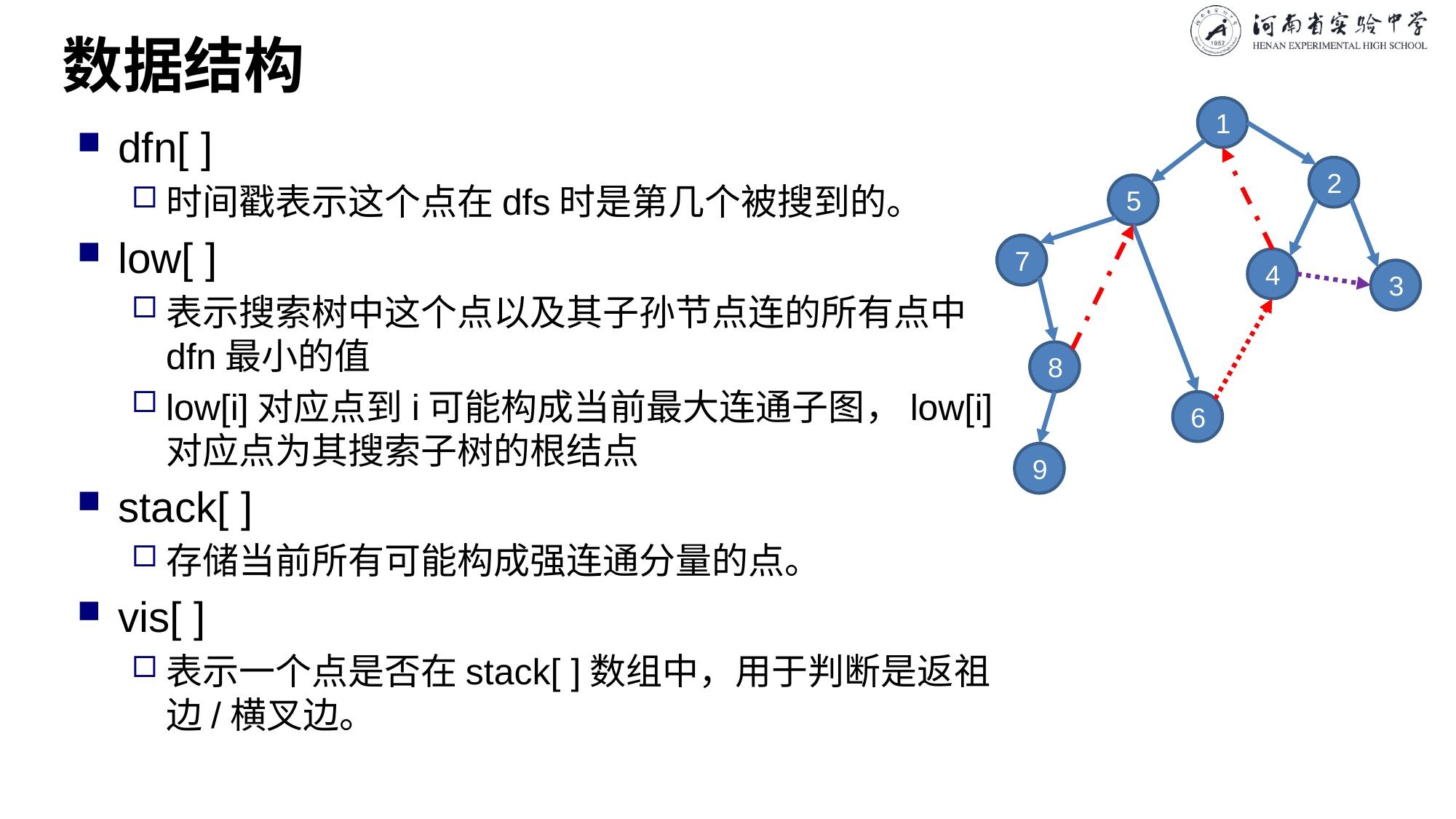

# 数据结构
1
dfn[ ]
时间戳表示这个点在dfs时是第几个被搜到的。
low[ ]
表示搜索树中这个点以及其子孙节点连的所有点中dfn最小的值
low[i]对应点到i可能构成当前最大连通子图，low[i]对应点为其搜索子树的根结点
stack[ ]
存储当前所有可能构成强连通分量的点。
vis[ ]
表示一个点是否在stack[ ]数组中，用于判断是返祖边/横叉边。
2
5
7
4
3
8
6
9